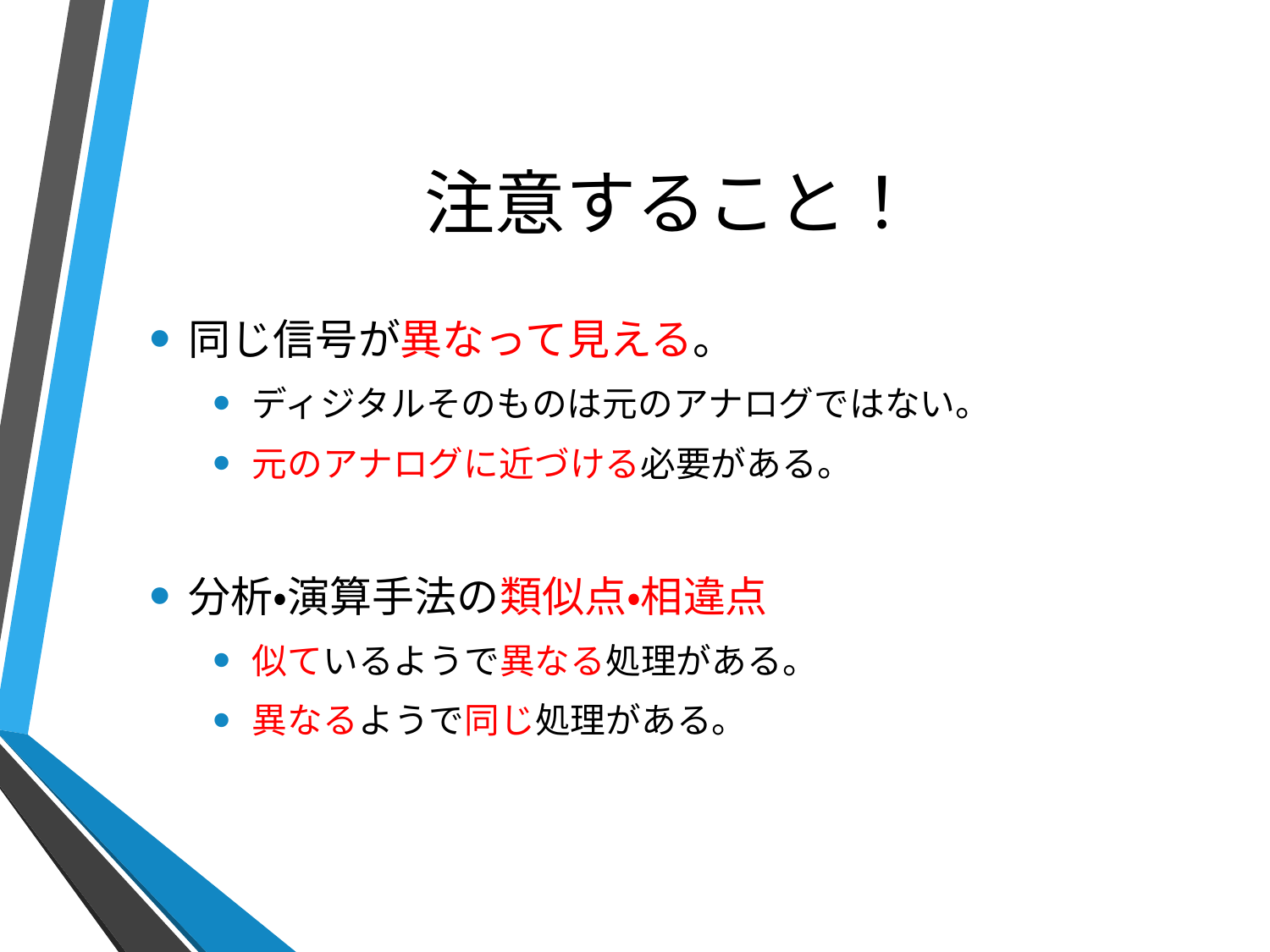

# 注意すること！
同じ信号が異なって見える。
ディジタルそのものは元のアナログではない。
元のアナログに近づける必要がある。

分析・演算手法の類似点・相違点
似ているようで異なる処理がある。
異なるようで同じ処理がある。